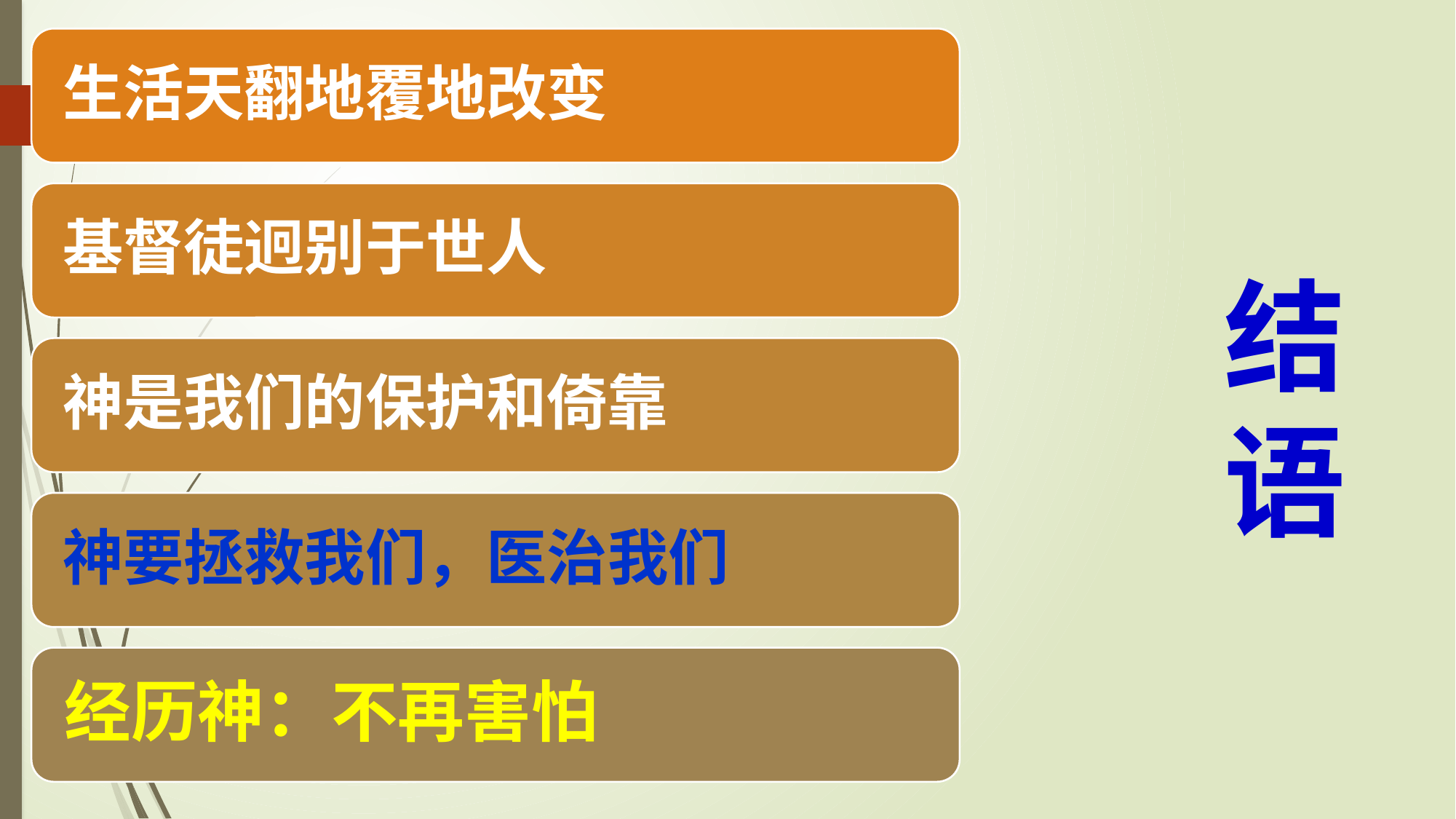

生活天翻地覆地改变
基督徒迥别于世人
神是我们的保护和倚靠
神要拯救我们，医治我们
经历神：不再害怕
# 结语